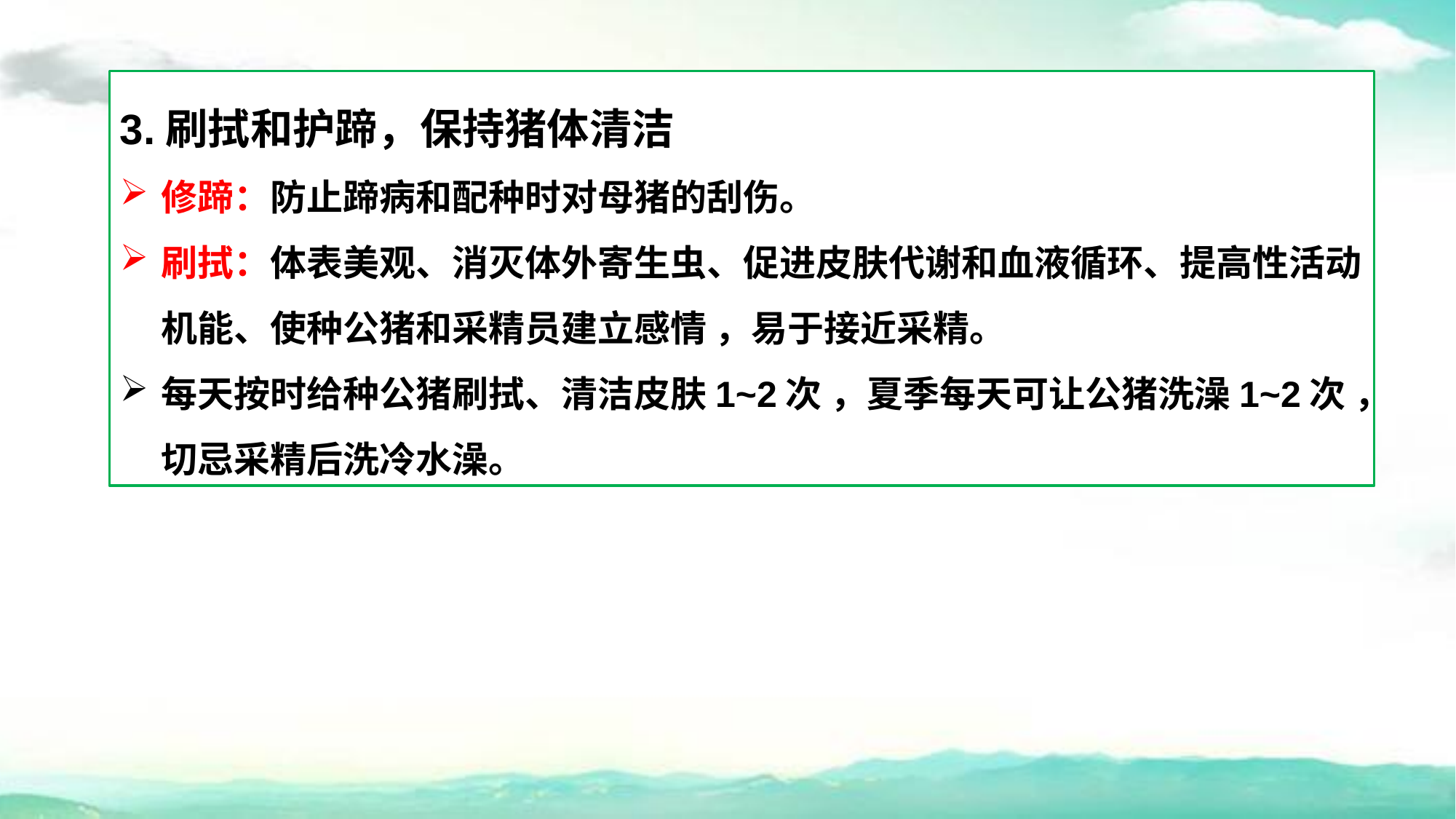

3.刷拭和护蹄，保持猪体清洁
修蹄：防止蹄病和配种时对母猪的刮伤。
刷拭：体表美观、消灭体外寄生虫、促进皮肤代谢和血液循环、提高性活动机能、使种公猪和采精员建立感情 ，易于接近采精。
每天按时给种公猪刷拭、清洁皮肤1~2次 ，夏季每天可让公猪洗澡1~2次 ，切忌采精后洗冷水澡。